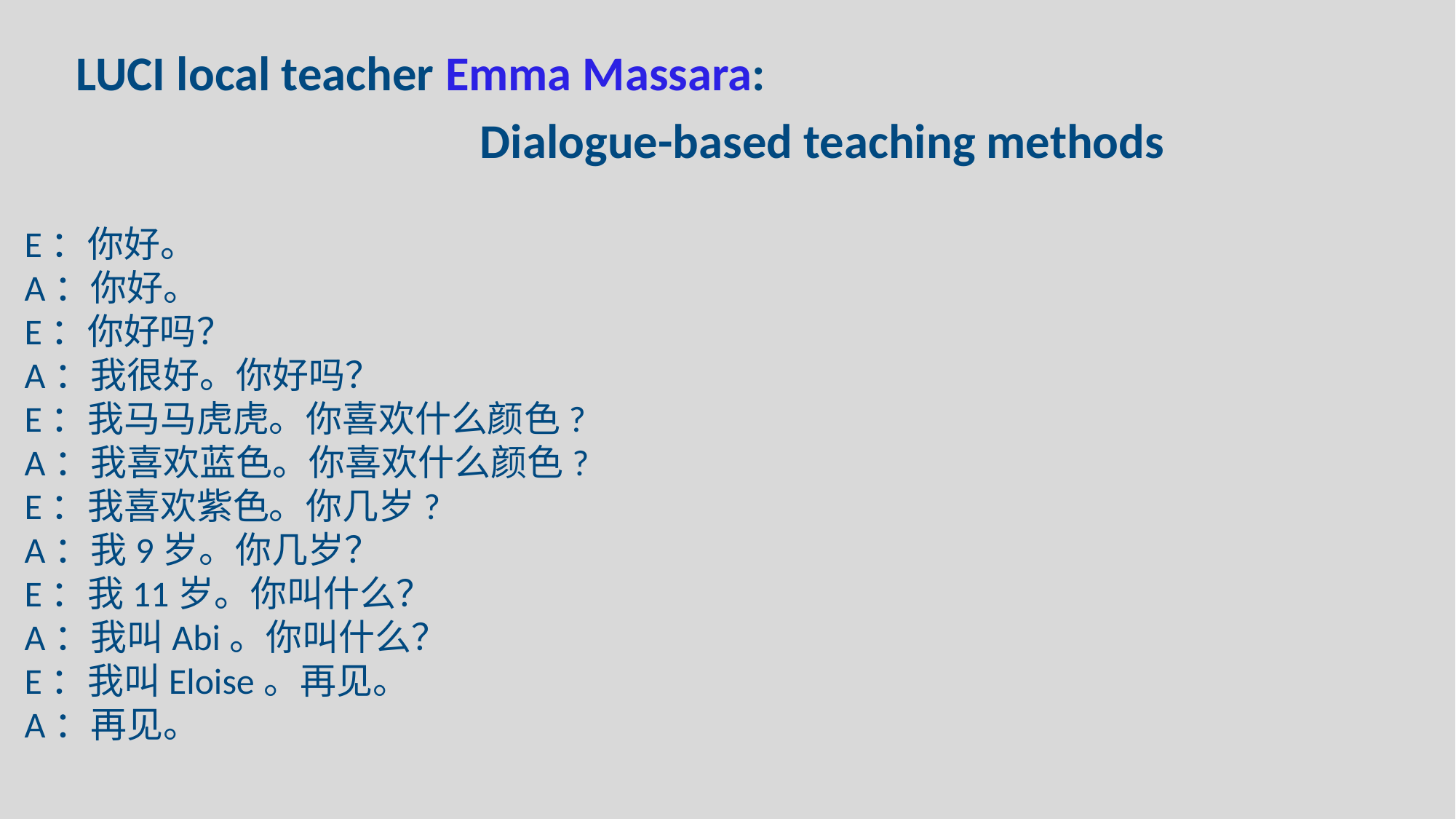

LUCI local teacher Emma Massara:
                                     Dialogue-based teaching methods
E：你好。
A：你好。
E：你好吗？
A：我很好。你好吗？
E：我马马虎虎。你喜欢什么颜色?
A：我喜欢蓝色。你喜欢什么颜色?
E：我喜欢紫色。你几岁?
A：我9岁。你几岁？
E：我11岁。你叫什么？
A：我叫Abi。你叫什么？
E：我叫Eloise。再见。
A：再见。